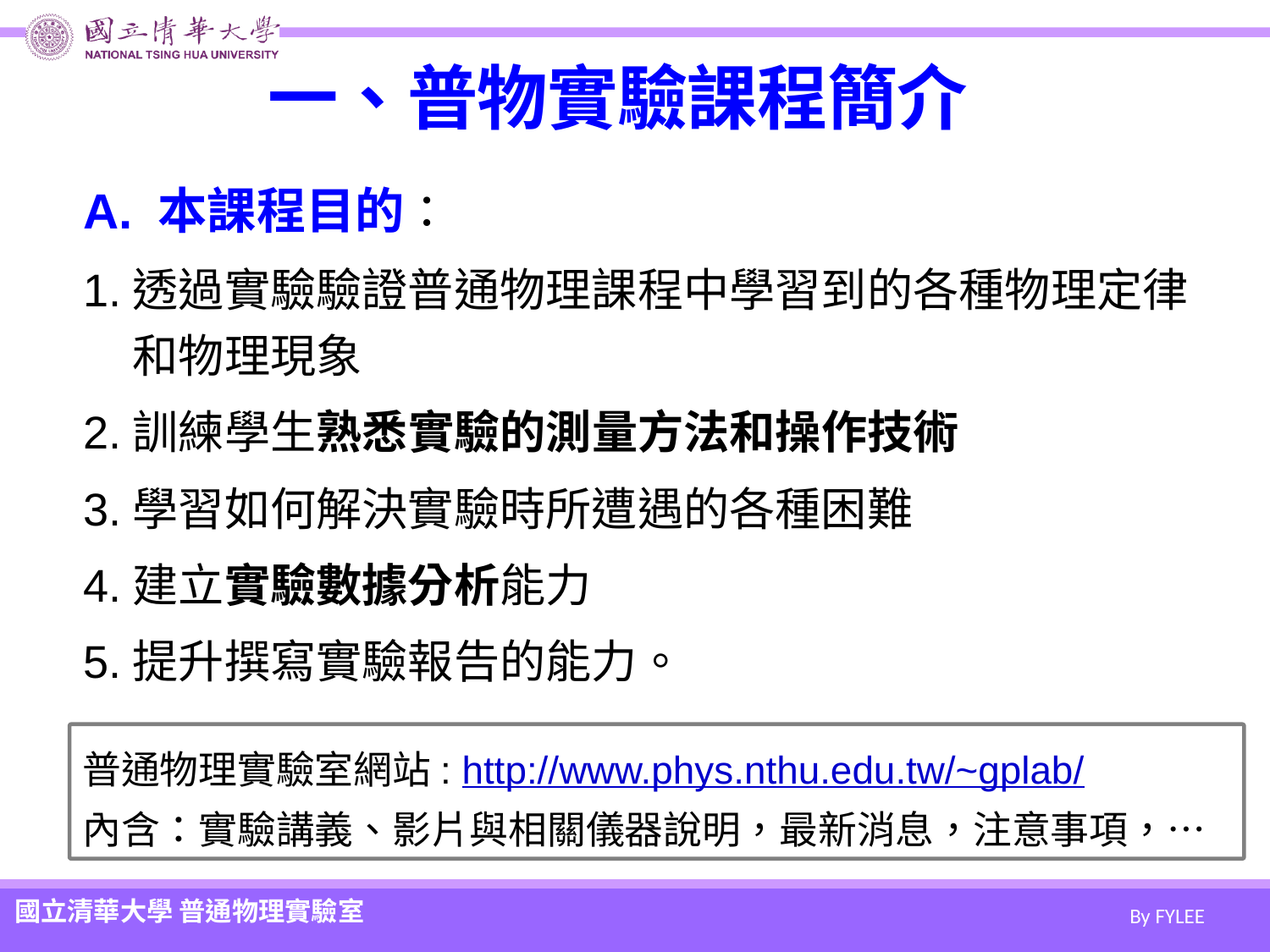

# 一、普物實驗課程簡介
A. 本課程目的：
透過實驗驗證普通物理課程中學習到的各種物理定律和物理現象
訓練學生熟悉實驗的測量方法和操作技術
學習如何解決實驗時所遭遇的各種困難
建立實驗數據分析能力
提升撰寫實驗報告的能力。

普通物理實驗室網站: http://www.phys.nthu.edu.tw/~gplab/
內含：實驗講義、影片與相關儀器說明，最新消息，注意事項，…